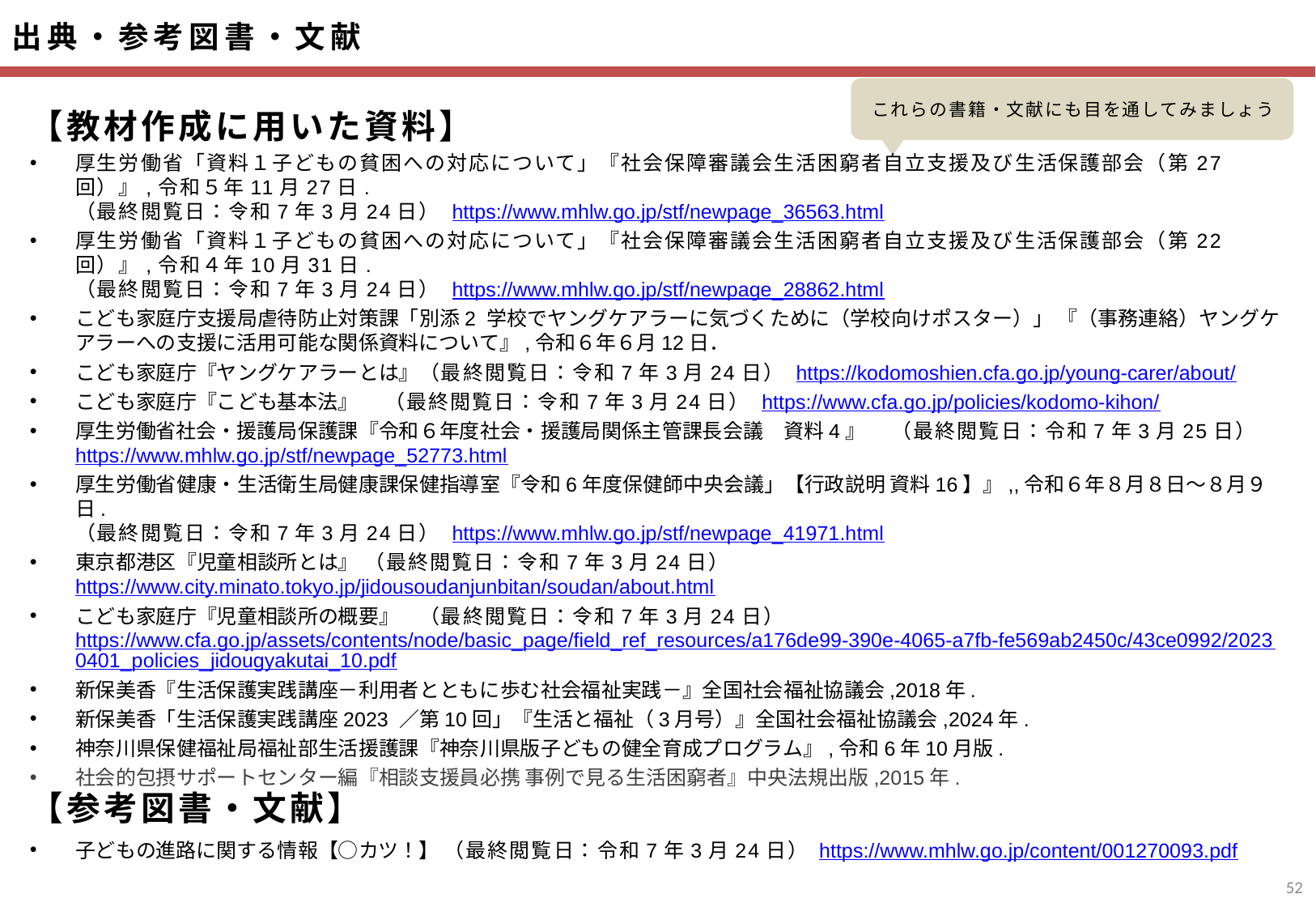

【教材作成に用いた資料】
厚生労働省「資料１子どもの貧困への対応について」『社会保障審議会生活困窮者自立支援及び生活保護部会（第27回）』,令和５年11月27日.　
（最終閲覧日：令和7年3月24日） https://www.mhlw.go.jp/stf/newpage_36563.html
厚生労働省「資料１子どもの貧困への対応について」『社会保障審議会生活困窮者自立支援及び生活保護部会（第22回）』,令和４年10月31日.
（最終閲覧日：令和7年3月24日） https://www.mhlw.go.jp/stf/newpage_28862.html
こども家庭庁支援局虐待防止対策課「別添2 学校でヤングケアラーに気づくために（学校向けポスター）」 『（事務連絡）ヤングケアラーへの支援に活用可能な関係資料について』,令和６年６月12日．
こども家庭庁『ヤングケアラーとは』（最終閲覧日：令和7年3月24日） https://kodomoshien.cfa.go.jp/young-carer/about/
こども家庭庁『こども基本法』　 （最終閲覧日：令和7年3月24日） https://www.cfa.go.jp/policies/kodomo-kihon/
厚生労働省社会・援護局保護課『令和６年度社会・援護局関係主管課長会議　資料4』　 （最終閲覧日：令和7年3月25日）https://www.mhlw.go.jp/stf/newpage_52773.html
厚生労働省健康・生活衛生局健康課保健指導室『令和6年度保健師中央会議」【行政説明 資料16】』,,令和６年８月８日～８月９日.
（最終閲覧日：令和7年3月24日） https://www.mhlw.go.jp/stf/newpage_41971.html
東京都港区『児童相談所とは』 （最終閲覧日：令和7年3月24日） https://www.city.minato.tokyo.jp/jidousoudanjunbitan/soudan/about.html
こども家庭庁『児童相談所の概要』　（最終閲覧日：令和7年3月24日） https://www.cfa.go.jp/assets/contents/node/basic_page/field_ref_resources/a176de99-390e-4065-a7fb-fe569ab2450c/43ce0992/20230401_policies_jidougyakutai_10.pdf
新保美香『生活保護実践講座－利用者とともに歩む社会福祉実践－』全国社会福祉協議会,2018年.
新保美香「生活保護実践講座2023 ／第10回」『生活と福祉（3月号）』全国社会福祉協議会,2024年.
神奈川県保健福祉局福祉部生活援護課『神奈川県版子どもの健全育成プログラム』,令和6年10月版.
社会的包摂サポートセンター編『相談支援員必携 事例で見る生活困窮者』中央法規出版,2015年.
【参考図書・文献】
子どもの進路に関する情報【○カツ！】 （最終閲覧日：令和7年3月24日） https://www.mhlw.go.jp/content/001270093.pdf
52